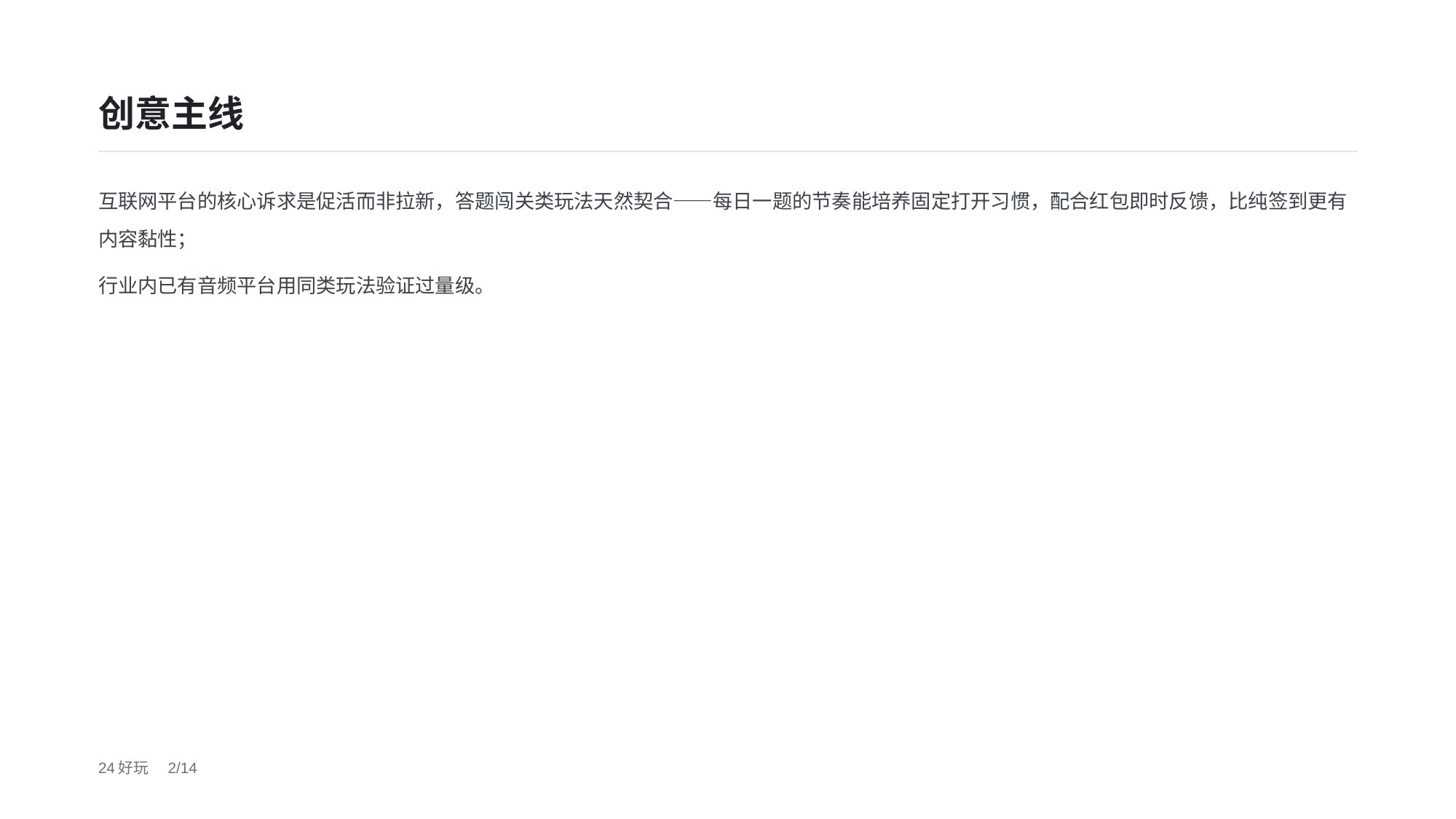

创意主线

互联网平台的核心诉求是促活而非拉新，答题闯关类玩法天然契合——每日一题的节奏能培养固定打开习惯，配合红包即时反馈，比纯签到更有内容黏性；
行业内已有音频平台用同类玩法验证过量级。
24好玩　2/14